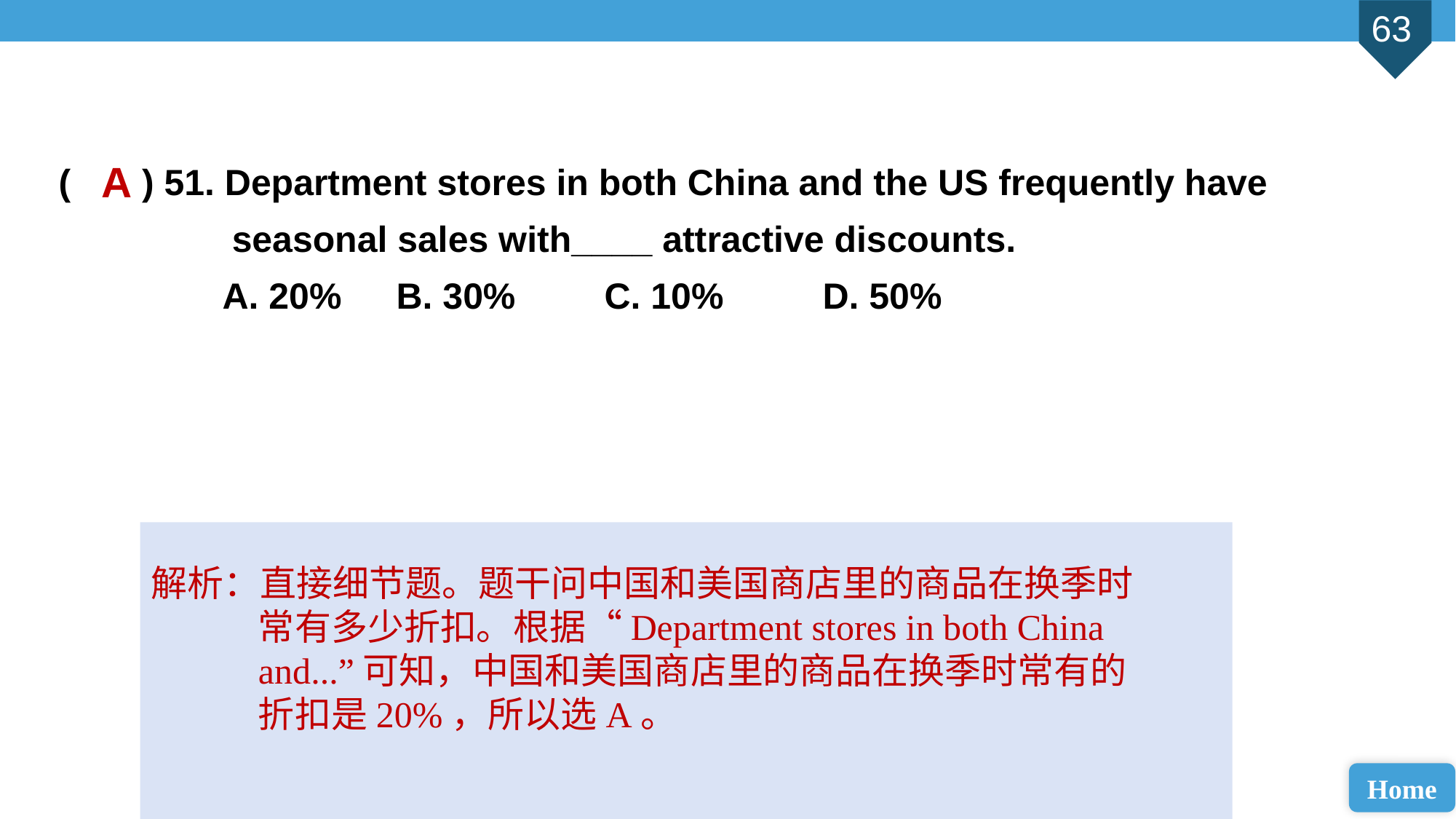

(       ) 51. Department stores in both China and the US frequently have
                 seasonal sales with____ attractive discounts.
A. 20%	 B. 30% 	C. 10% 	D. 50%
A

解析：直接细节题。题干问中国和美国商店里的商品在换季时常有多少折扣。根据“Department stores in both China and...”可知，中国和美国商店里的商品在换季时常有的折扣是20%，所以选A。